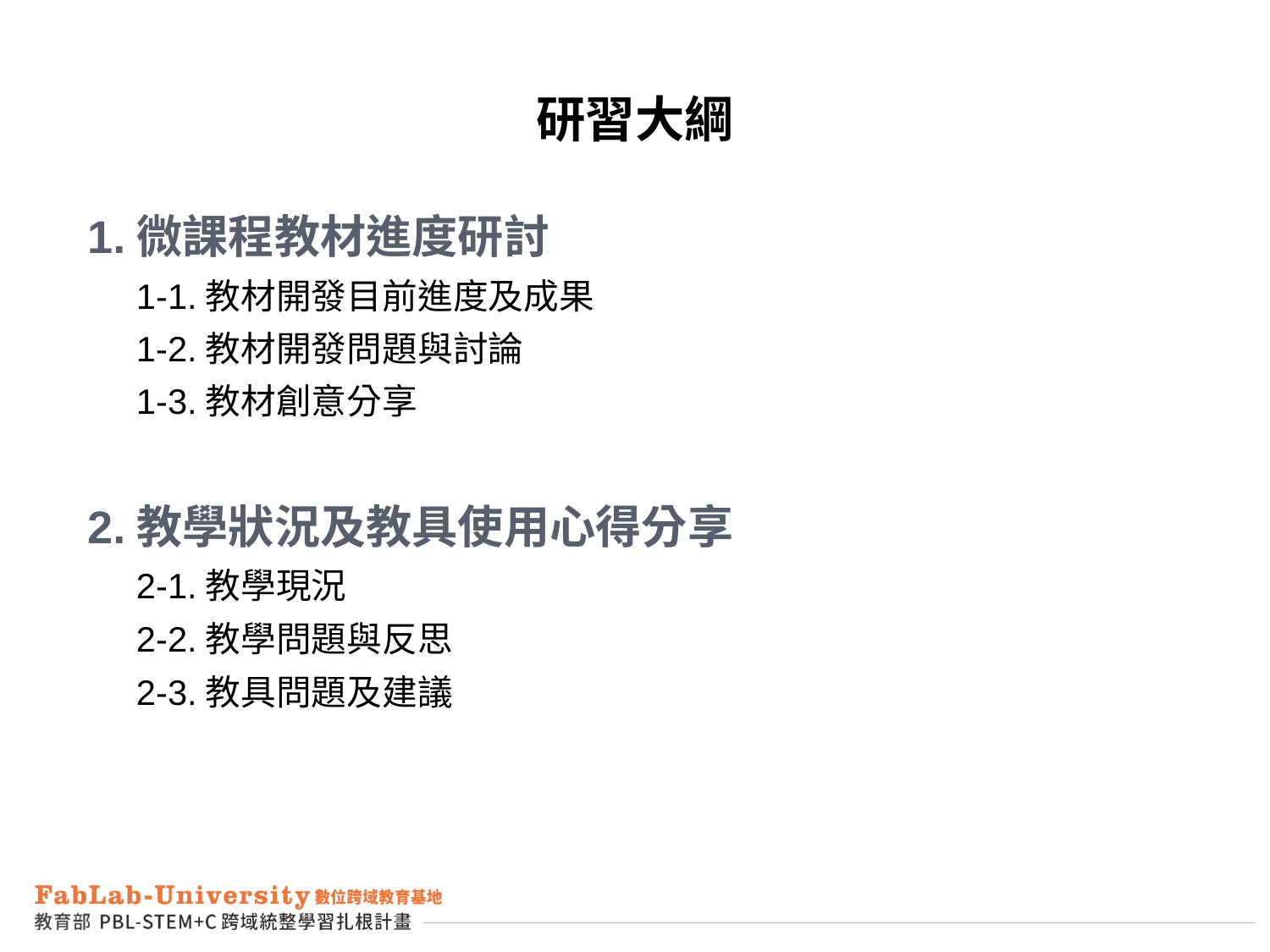

研習大綱
1.微課程教材進度研討
     1-1.教材開發目前進度及成果
     1-2.教材開發問題與討論
     1-3.教材創意分享

2.教學狀況及教具使用心得分享
     2-1.教學現況
     2-2.教學問題與反思
     2-3.教具問題及建議